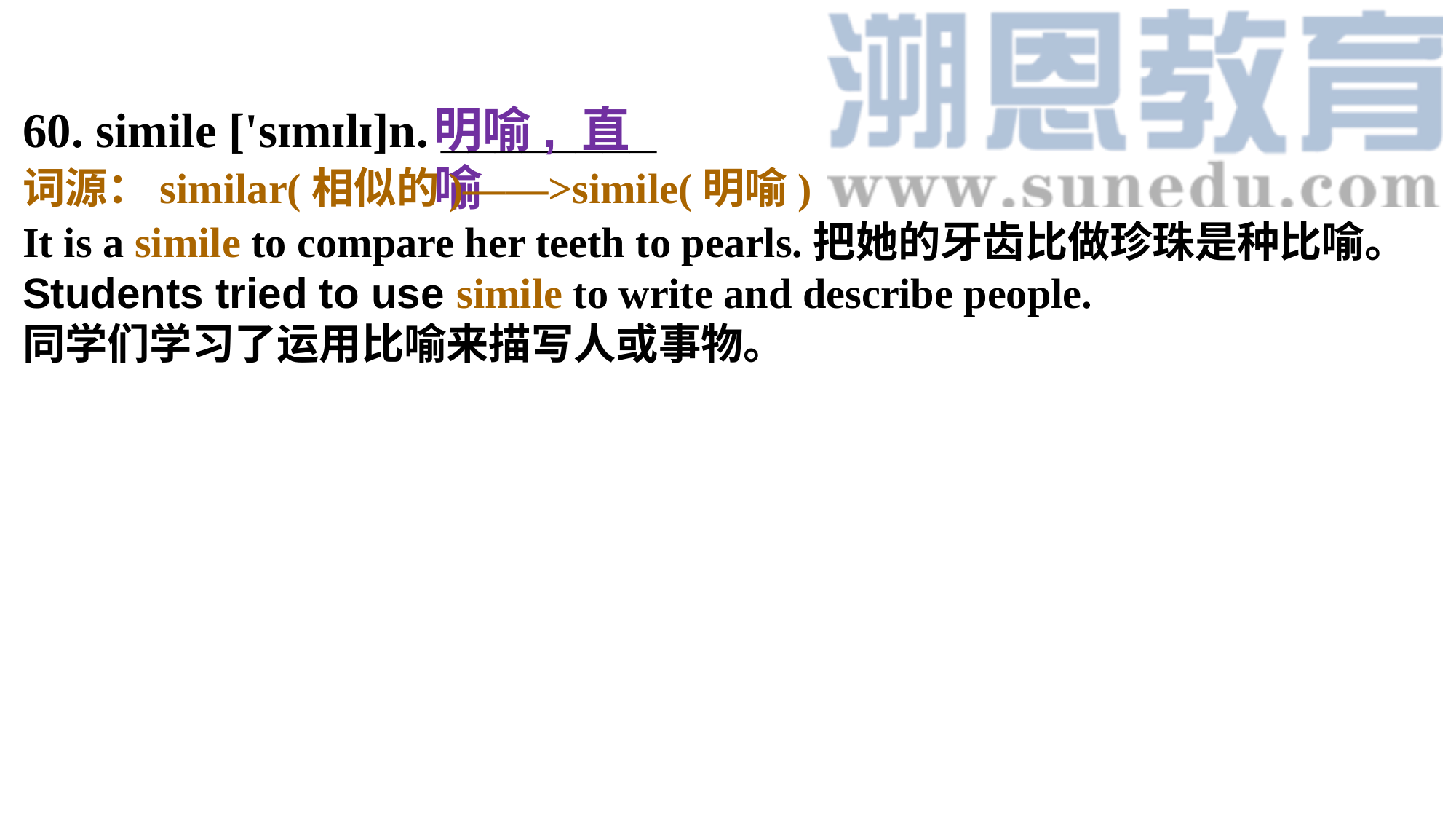

60. simile ['sɪmɪlɪ]n. ________

It is a simile to compare her teeth to pearls.把她的牙齿比做珍珠是种比喻。Students tried to use simile to write and describe people.
同学们学习了运用比喻来描写人或事物。
明喻, 直喻
词源：similar(相似的)——>simile(明喻)